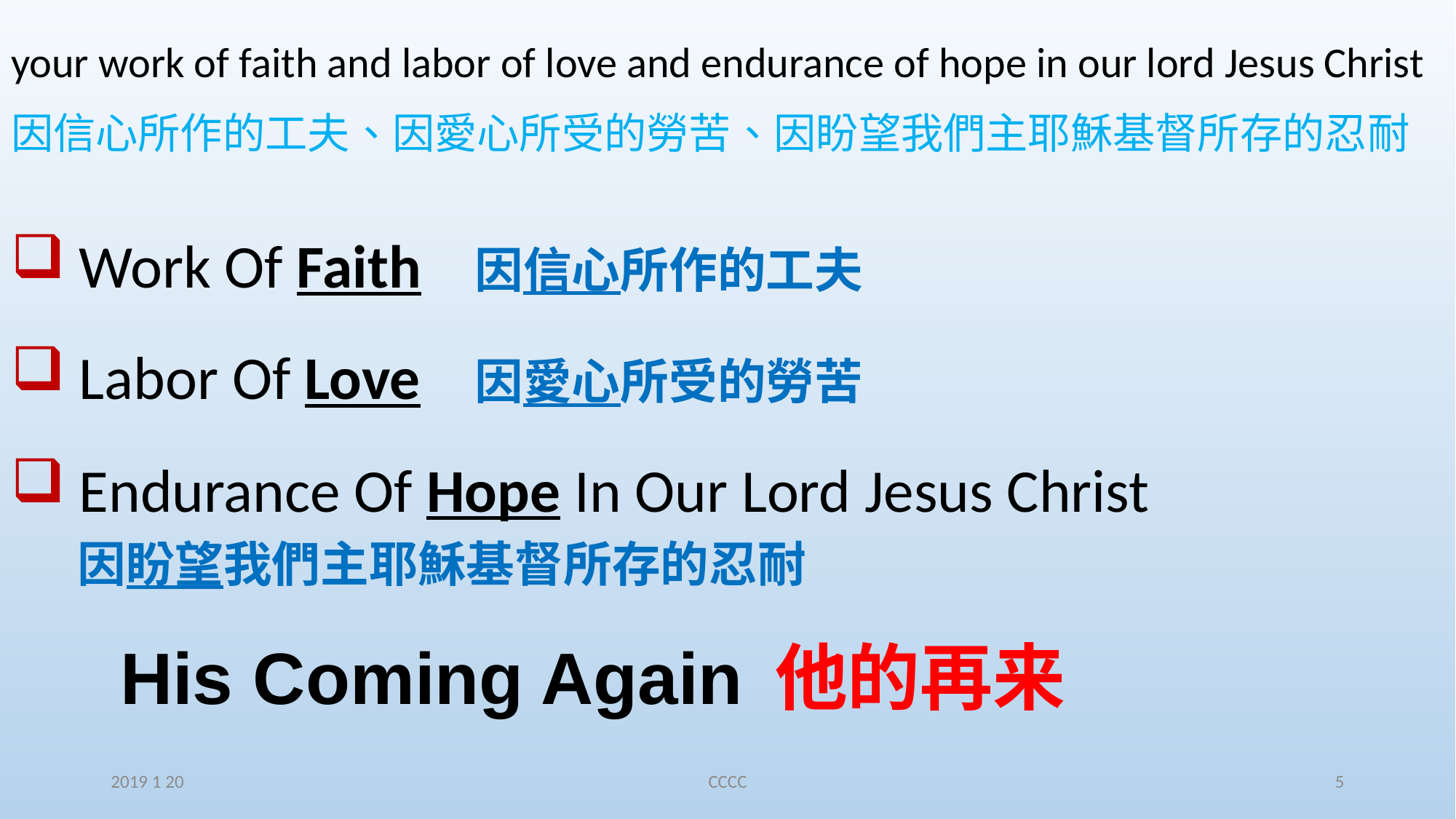

# your work of faith and labor of love and endurance of hope in our lord Jesus Christ 因信心所作的工夫、因愛心所受的勞苦、因盼望我們主耶穌基督所存的忍耐
 Work Of Faith 	因信心所作的工夫

 Labor Of Love 	因愛心所受的勞苦

 Endurance Of Hope In Our Lord Jesus Christ
      因盼望我們主耶穌基督所存的忍耐

His Coming Again	他的再来
2019 1 20
CCCC
5